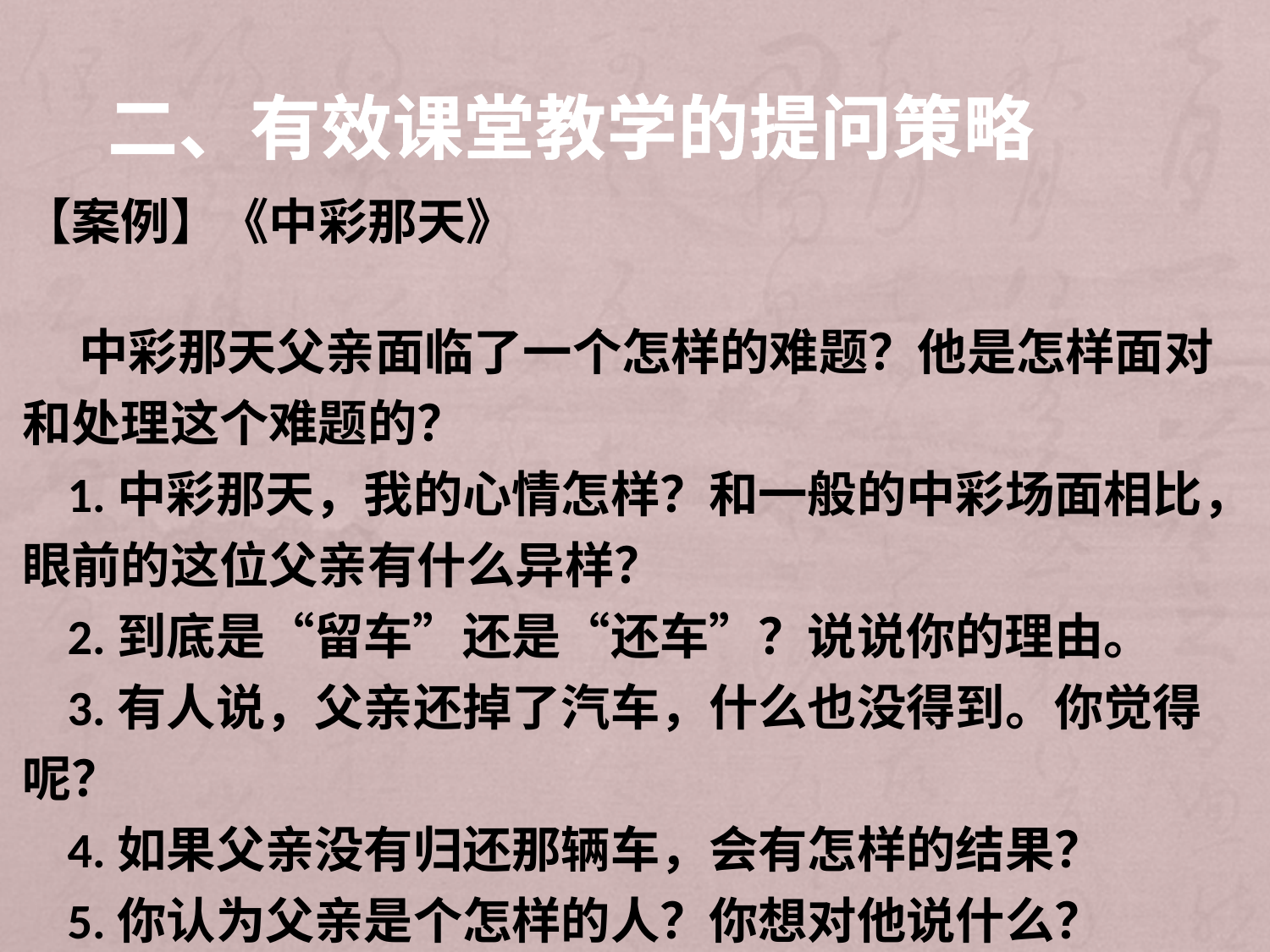

二、有效课堂教学的提问策略
【案例】《中彩那天》

    中彩那天父亲面临了一个怎样的难题？他是怎样面对和处理这个难题的？
    1.中彩那天，我的心情怎样？和一般的中彩场面相比，眼前的这位父亲有什么异样？
    2.到底是“留车”还是“还车”？说说你的理由。
    3.有人说，父亲还掉了汽车，什么也没得到。你觉得呢？
    4.如果父亲没有归还那辆车，会有怎样的结果？
    5.你认为父亲是个怎样的人？你想对他说什么？